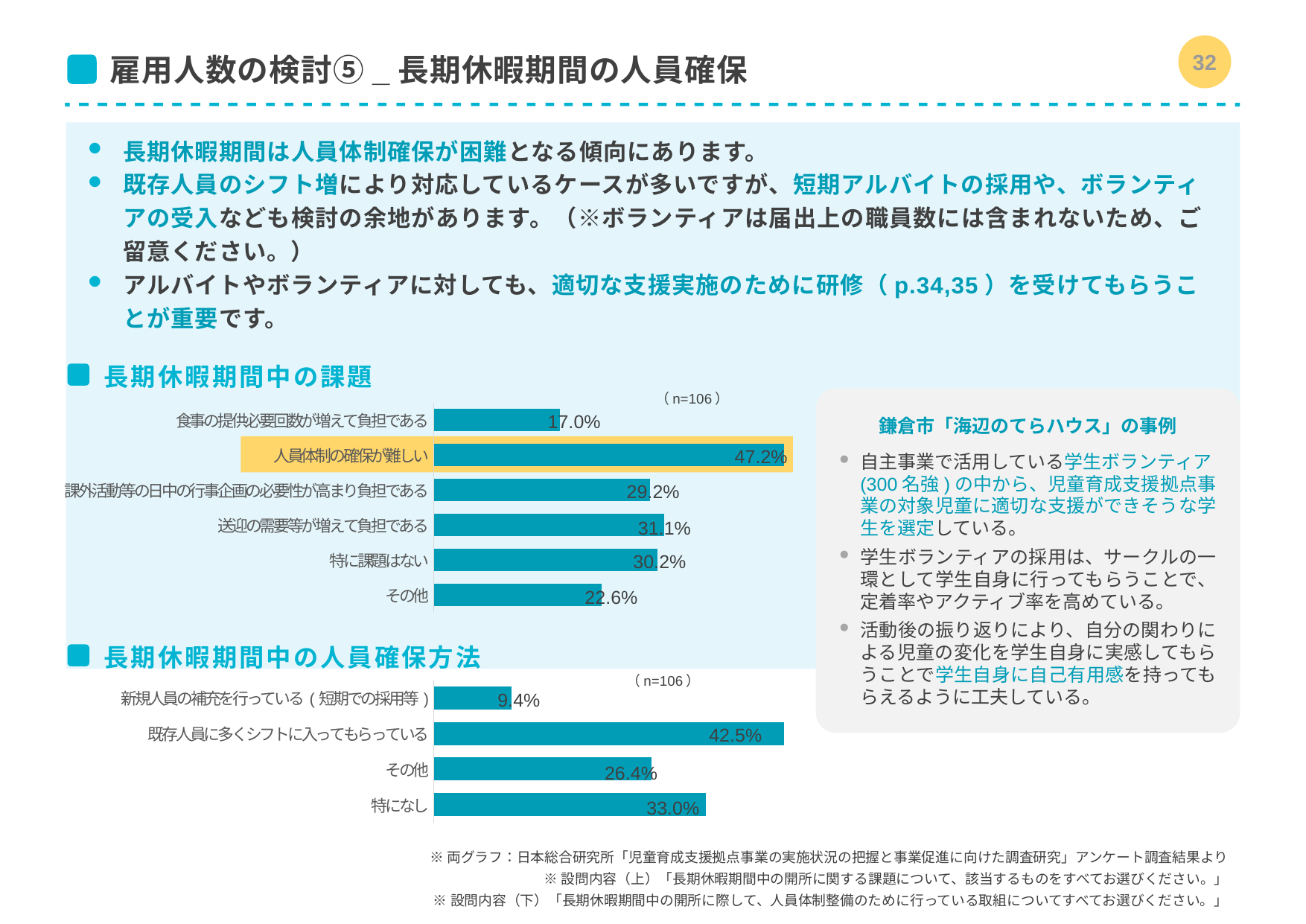

32
# 雇用人数の検討⑤_長期休暇期間の人員確保
長期休暇期間は人員体制確保が困難となる傾向にあります。
既存人員のシフト増により対応しているケースが多いですが、短期アルバイトの採用や、ボランティアの受入なども検討の余地があります。（※ボランティアは届出上の職員数には含まれないため、ご留意ください。）
アルバイトやボランティアに対しても、適切な支援実施のために研修（p.34,35）を受けてもらうことが重要です。
長期休暇期間中の課題

（n=106）

### Chart

| Category |  2 |
|---|---|
| 食事の提供必要回数が増えて負担である | 17.0 |
| 人員体制の確保が難しい | 47.2 |
| 課外活動等の日中の行事企画の必要性が高まり負担である | 29.2 |
| 送迎の需要等が増えて負担である | 31.1 |
| 特に課題はない | 30.2 |
| その他 | 22.6 |
17.0%
47.2%
29.2%
31.1%
30.2%
22.6%
鎌倉市「海辺のてらハウス」の事例

自主事業で活用している学生ボランティア(300名強)の中から、児童育成支援拠点事業の対象児童に適切な支援ができそうな学生を選定している。
学生ボランティアの採用は、サークルの一環として学生自身に行ってもらうことで、定着率やアクティブ率を高めている。
活動後の振り返りにより、自分の関わりによる児童の変化を学生自身に実感してもらうことで学生自身に自己有用感を持ってもらえるように工夫している。
長期休暇期間中の人員確保方法

（n=106）

### Chart

| Category |  2 |
|---|---|
| 新規人員の補充を行っている(短期での採用等) | 9.4 |
| 既存人員に多くシフトに入ってもらっている | 42.5 |
| その他 | 26.4 |
| 特になし | 33.0 |
9.4%
42.5%
26.4%
33.0%
※両グラフ：日本総合研究所「児童育成支援拠点事業の実施状況の把握と事業促進に向けた調査研究」アンケート調査結果より
※設問内容（上）「長期休暇期間中の開所に関する課題について、該当するものをすべてお選びください。」
※設問内容（下）「長期休暇期間中の開所に際して、人員体制整備のために行っている取組についてすべてお選びください。」